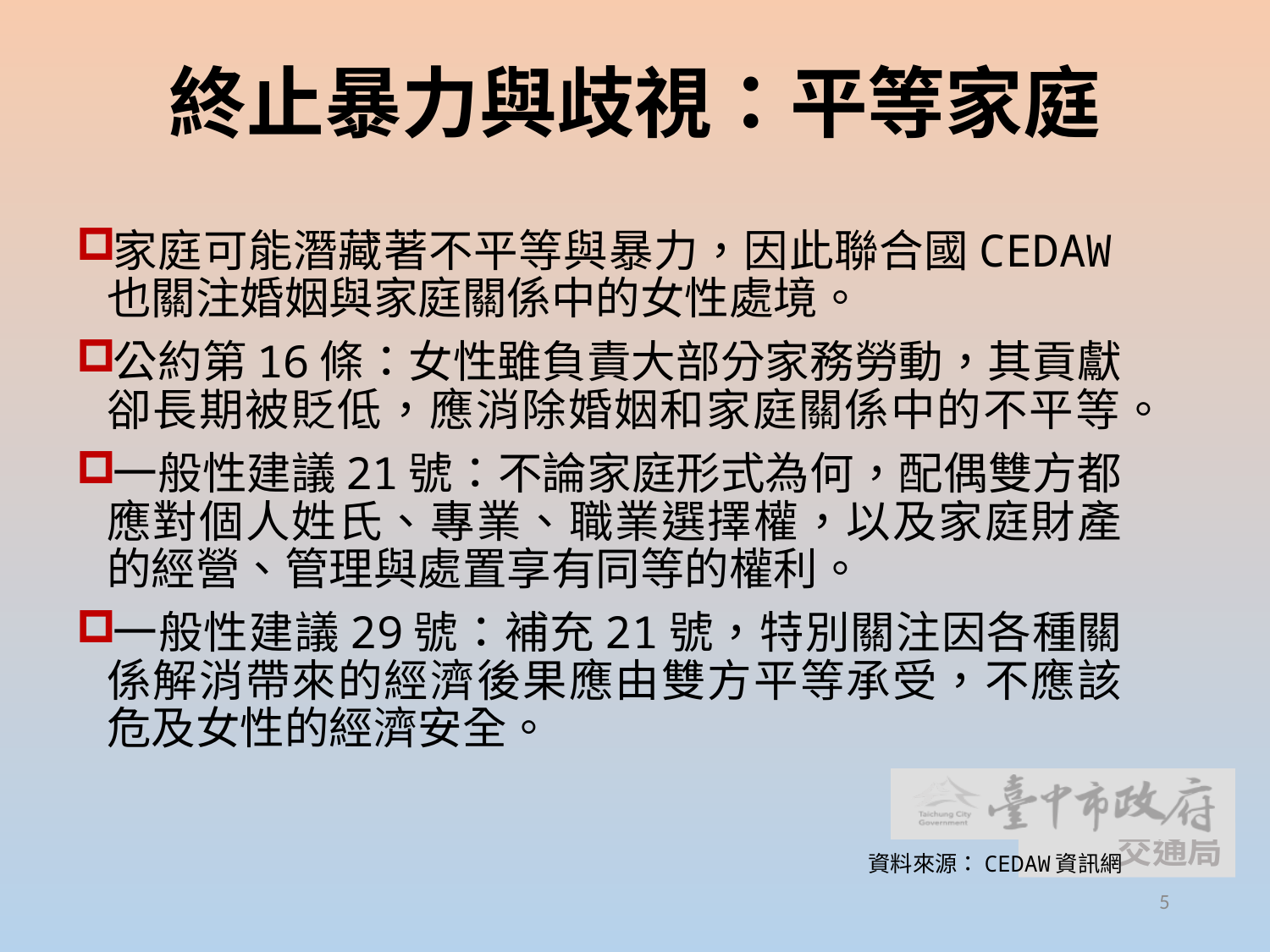

5
# 終止暴力與歧視：平等家庭
家庭可能潛藏著不平等與暴力，因此聯合國CEDAW也關注婚姻與家庭關係中的女性處境。
公約第16條：女性雖負責大部分家務勞動，其貢獻卻長期被貶低，應消除婚姻和家庭關係中的不平等。
一般性建議21號：不論家庭形式為何，配偶雙方都應對個人姓氏、專業、職業選擇權，以及家庭財產的經營、管理與處置享有同等的權利。
一般性建議29號：補充21號，特別關注因各種關係解消帶來的經濟後果應由雙方平等承受，不應該危及女性的經濟安全。

                                 資料來源：CEDAW資訊網